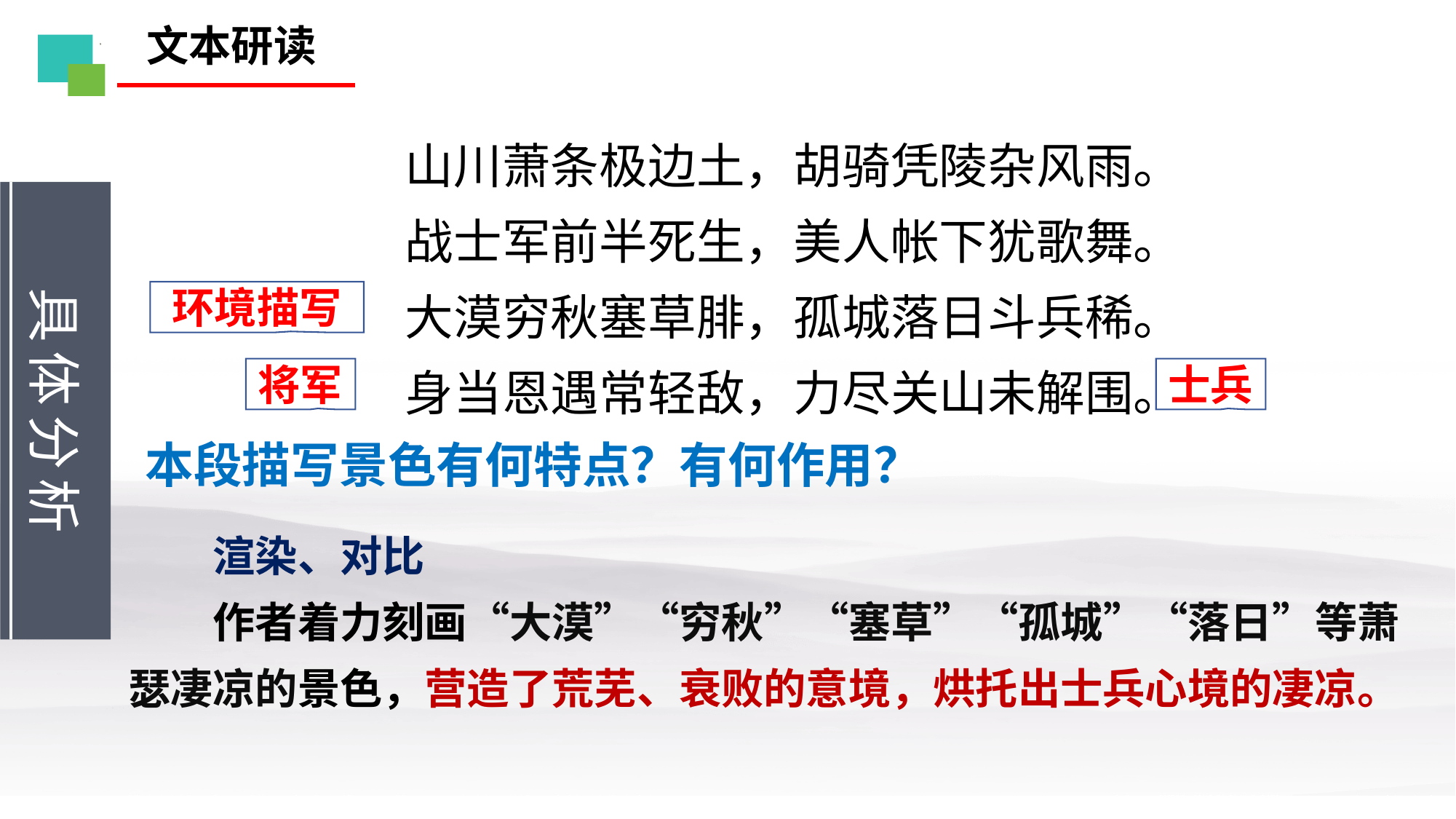

文本研读

山川萧条极边土，胡骑凭陵杂风雨。
战士军前半死生，美人帐下犹歌舞。
大漠穷秋塞草腓，孤城落日斗兵稀。
身当恩遇常轻敌，力尽关山未解围。
具体分析

环境描写
将军
士兵
本段描写景色有何特点？有何作用？
渲染、对比
作者着力刻画“大漠”“穷秋”“塞草”“孤城”“落日”等萧瑟凄凉的景色，营造了荒芜、衰败的意境，烘托出士兵心境的凄凉。